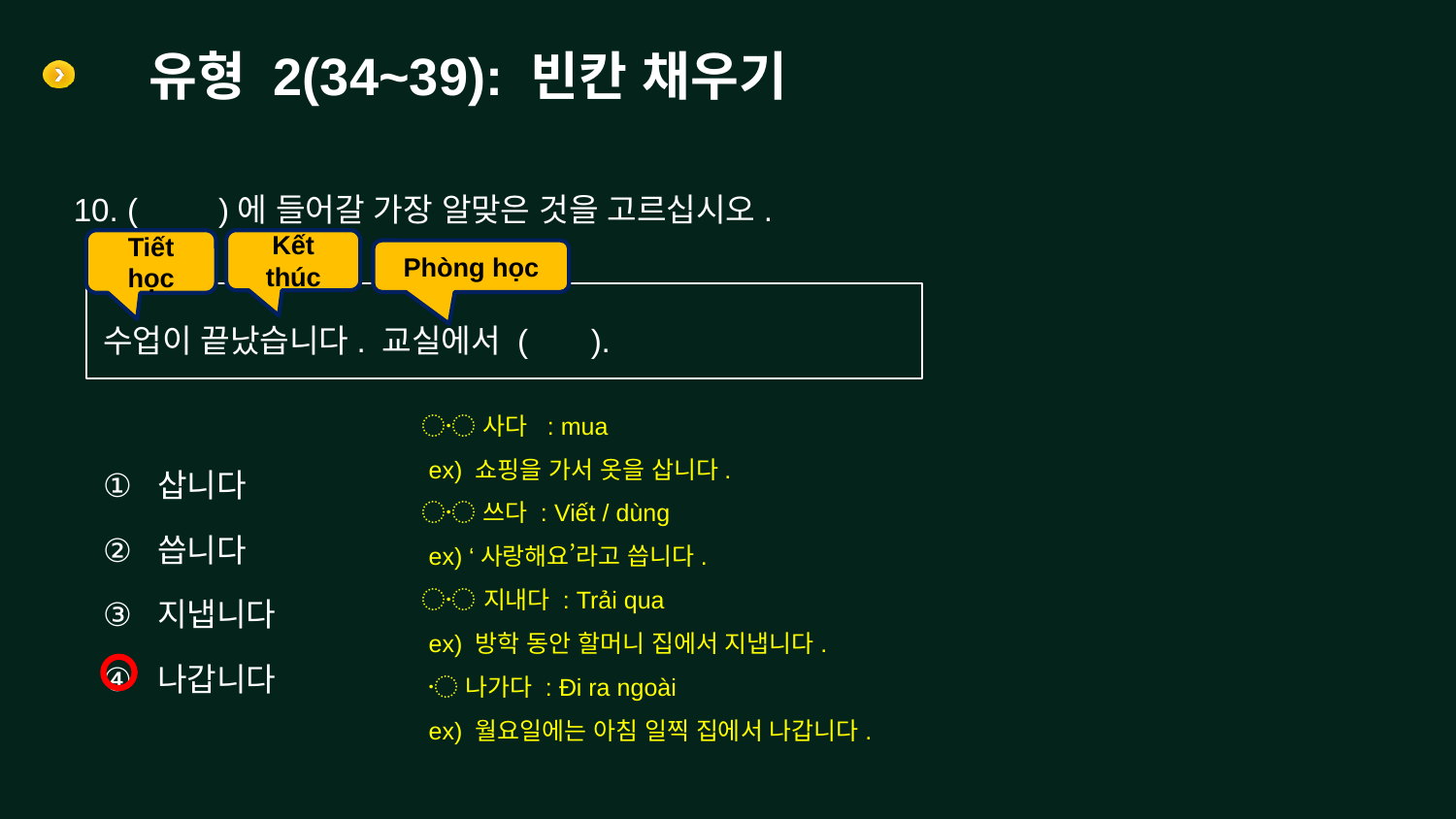

# 유형 2(34~39): 빈칸 채우기
10. (         )에 들어갈 가장 알맞은 것을 고르십시오.
Tiết học
Kết thúc
Phòng học
수업이 끝났습니다. 교실에서 (       ).
〮 사다  : mua
 ex) 쇼핑을 가서 옷을 삽니다.
〮 쓰다 : Viết / dùng
 ex) ‘사랑해요’라고 씁니다.
〮 지내다 : Trải qua
 ex) 방학 동안 할머니 집에서 지냅니다.
 〮 나가다 : Đi ra ngoài
 ex) 월요일에는 아침 일찍 집에서 나갑니다.
삽니다
씁니다
지냅니다
나갑니다